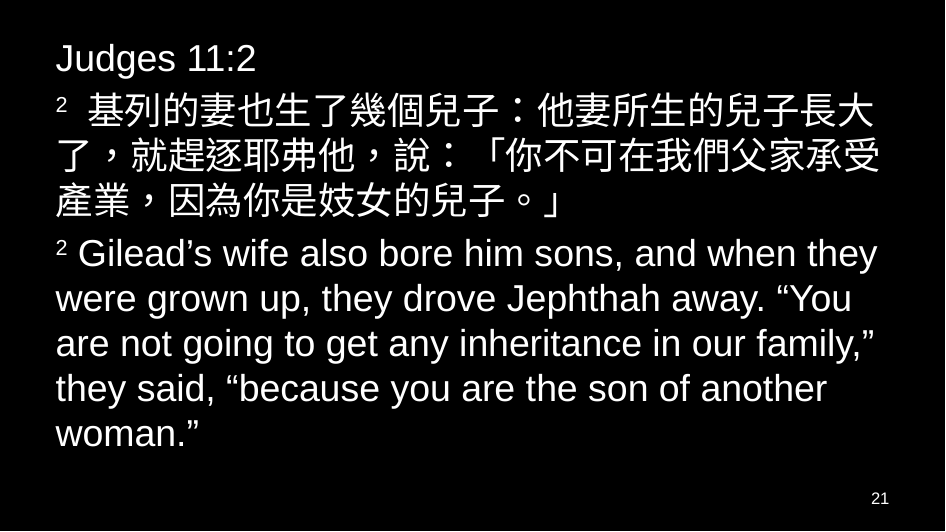

Judges 11:2
2 基列的妻也生了幾個兒子：他妻所生的兒子長大了，就趕逐耶弗他，說：「你不可在我們父家承受產業，因為你是妓女的兒子。」
2 Gilead’s wife also bore him sons, and when they were grown up, they drove Jephthah away. “You are not going to get any inheritance in our family,” they said, “because you are the son of another woman.”
21